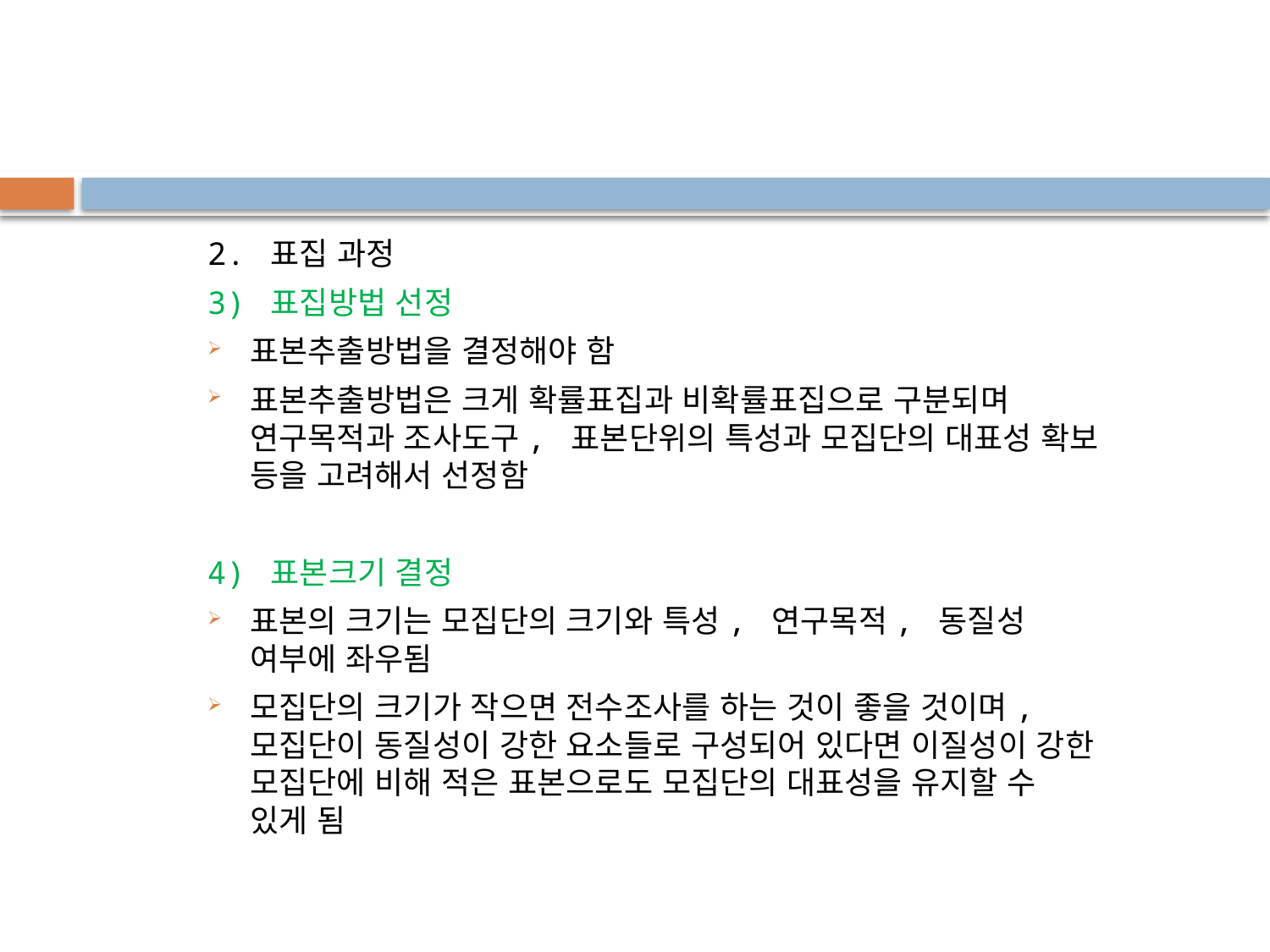

2. 표집 과정
3) 표집방법 선정
표본추출방법을 결정해야 함
표본추출방법은 크게 확률표집과 비확률표집으로 구분되며 연구목적과 조사도구, 표본단위의 특성과 모집단의 대표성 확보 등을 고려해서 선정함

4) 표본크기 결정
표본의 크기는 모집단의 크기와 특성, 연구목적, 동질성 여부에 좌우됨
모집단의 크기가 작으면 전수조사를 하는 것이 좋을 것이며, 모집단이 동질성이 강한 요소들로 구성되어 있다면 이질성이 강한 모집단에 비해 적은 표본으로도 모집단의 대표성을 유지할 수 있게 됨